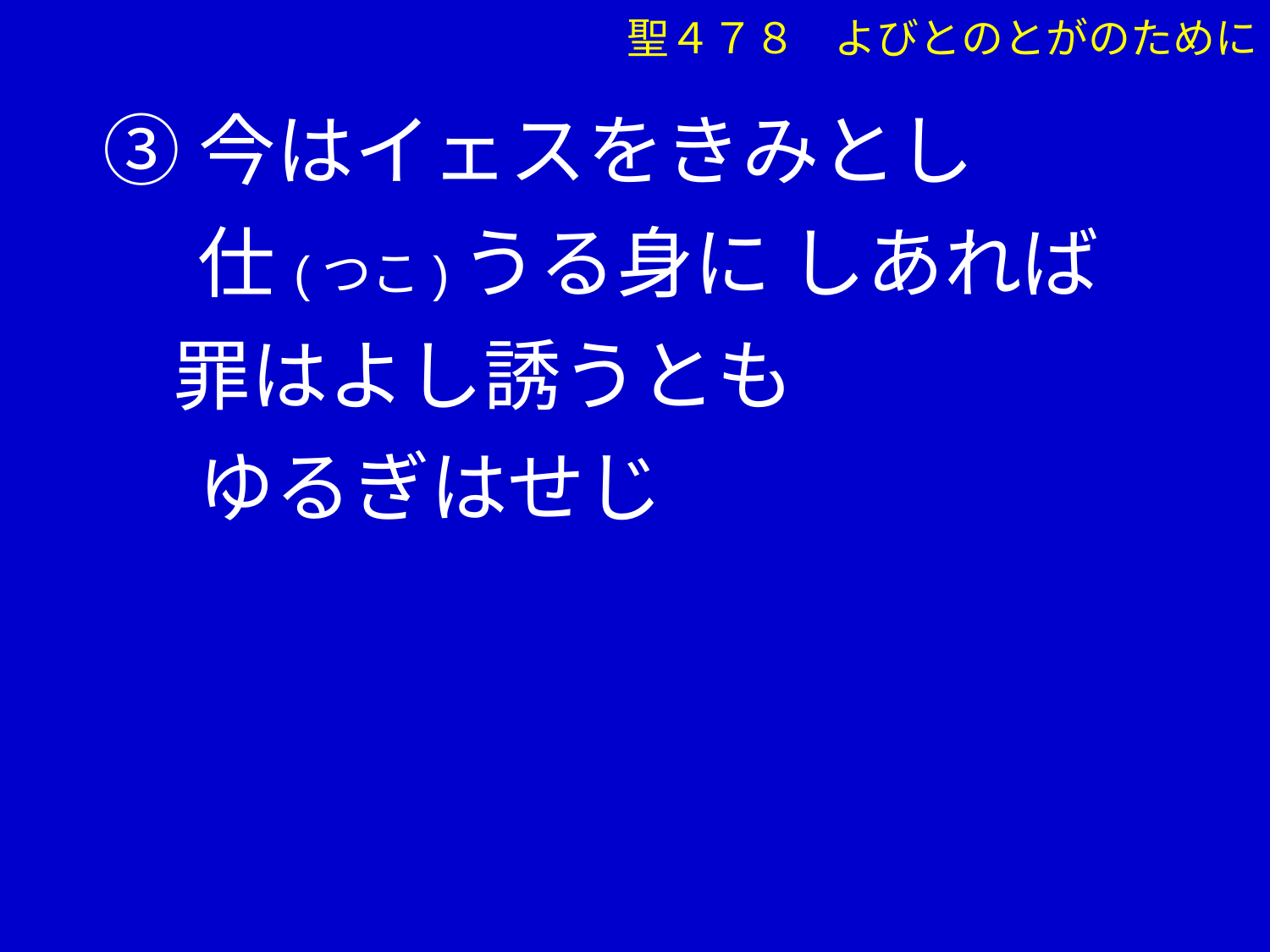

③今はイェスをきみとし
　 仕(つこ)うる身に しあれば
   罪はよし誘うとも
　 ゆるぎはせじ

聖４７８    よびとのとがのために